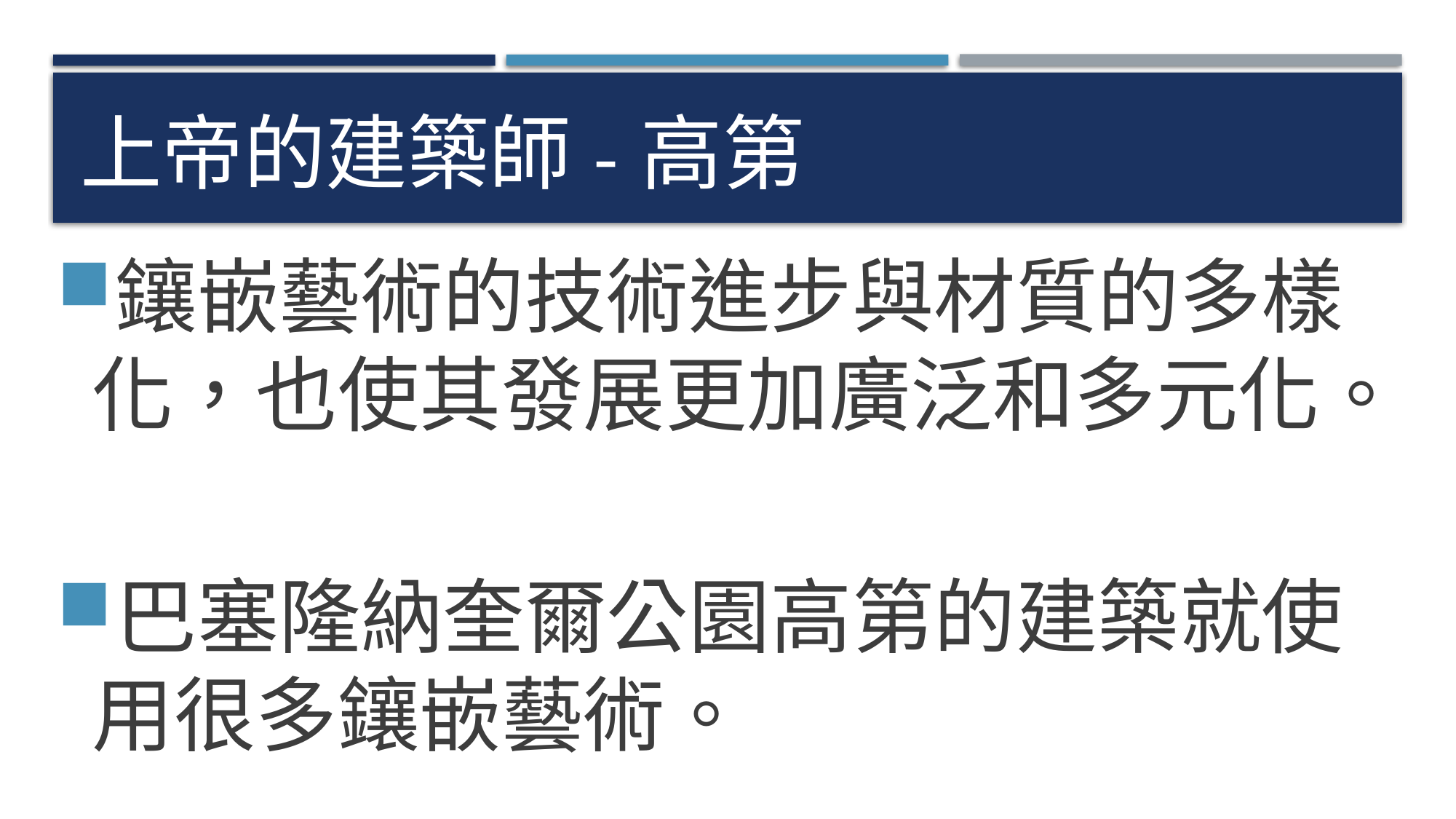

# 上帝的建築師-高第
鑲嵌藝術的技術進步與材質的多樣化，也使其發展更加廣泛和多元化。
巴塞隆納奎爾公園高第的建築就使用很多鑲嵌藝術。